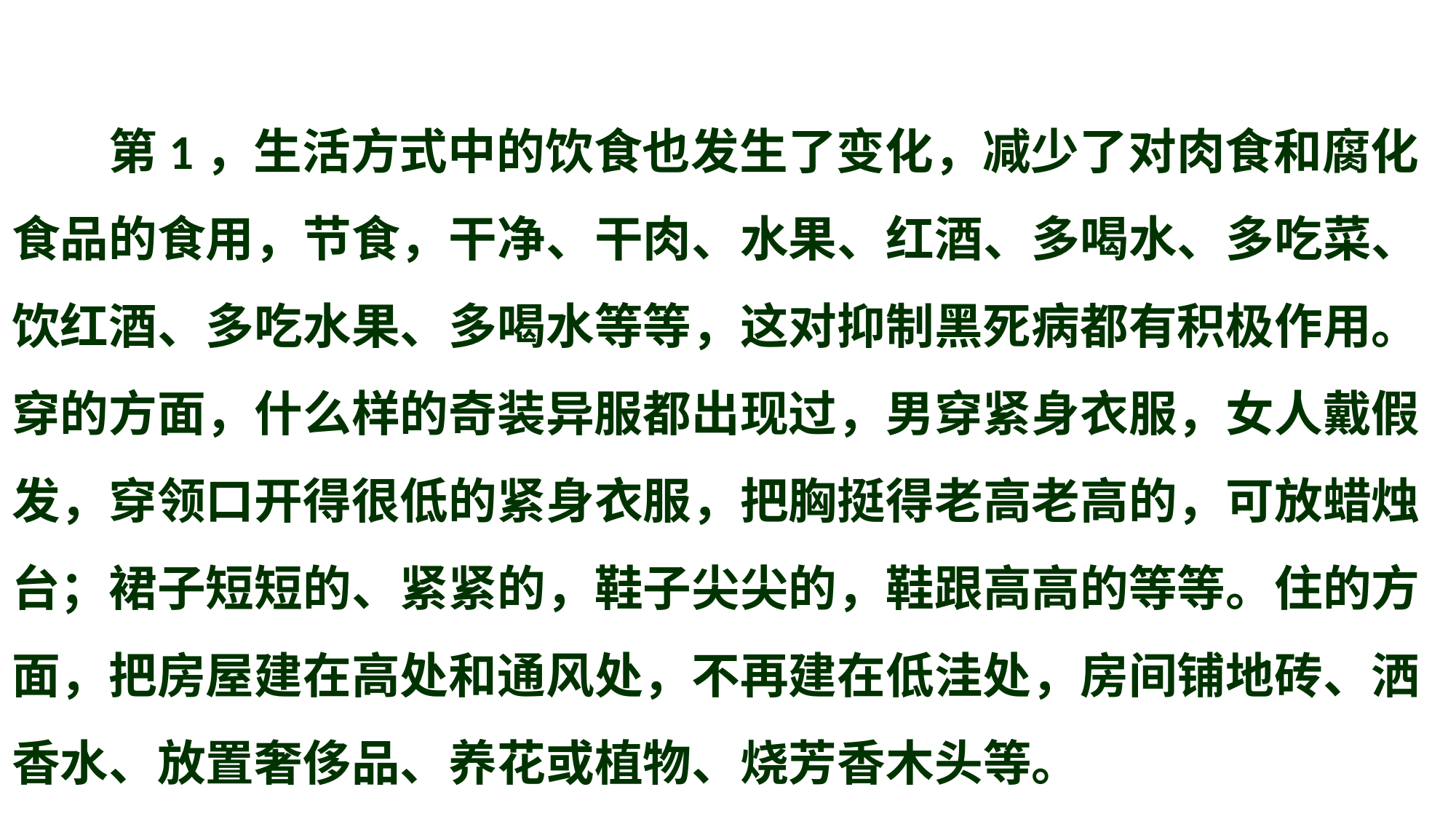

第1，生活方式中的饮食也发生了变化，减少了对肉食和腐化食品的食用，节食，干净、干肉、水果、红酒、多喝水、多吃菜、饮红酒、多吃水果、多喝水等等，这对抑制黑死病都有积极作用。穿的方面，什么样的奇装异服都出现过，男穿紧身衣服，女人戴假发，穿领口开得很低的紧身衣服，把胸挺得老高老高的，可放蜡烛台；裙子短短的、紧紧的，鞋子尖尖的，鞋跟高高的等等。住的方面，把房屋建在高处和通风处，不再建在低洼处，房间铺地砖、洒香水、放置奢侈品、养花或植物、烧芳香木头等。
#